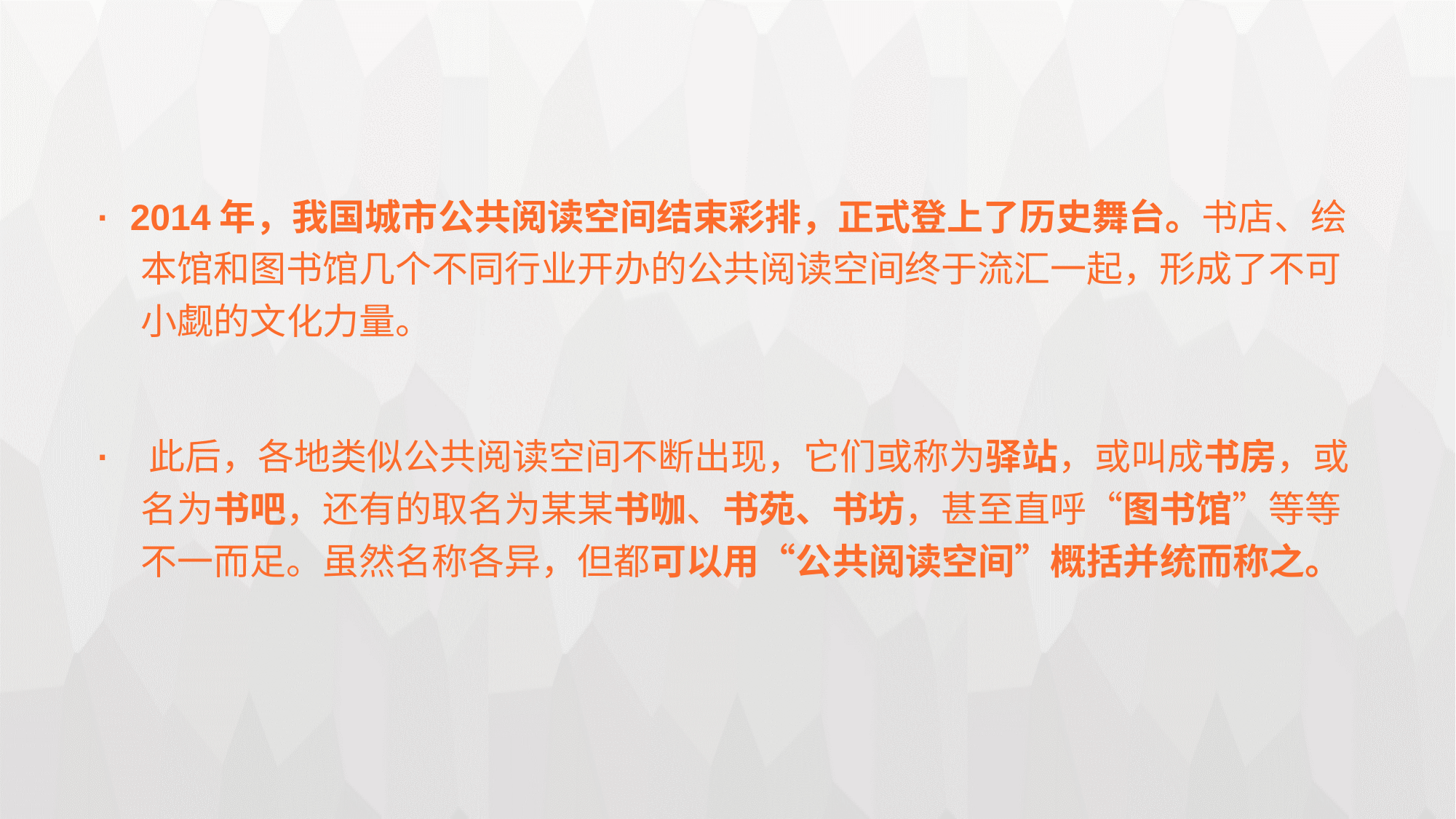

·  2014年，我国城市公共阅读空间结束彩排，正式登上了历史舞台。书店、绘本馆和图书馆几个不同行业开办的公共阅读空间终于流汇一起，形成了不可小觑的文化力量。

·   此后，各地类似公共阅读空间不断出现，它们或称为驿站，或叫成书房，或名为书吧，还有的取名为某某书咖、书苑、书坊，甚至直呼“图书馆”等等不一而足。虽然名称各异，但都可以用“公共阅读空间”概括并统而称之。